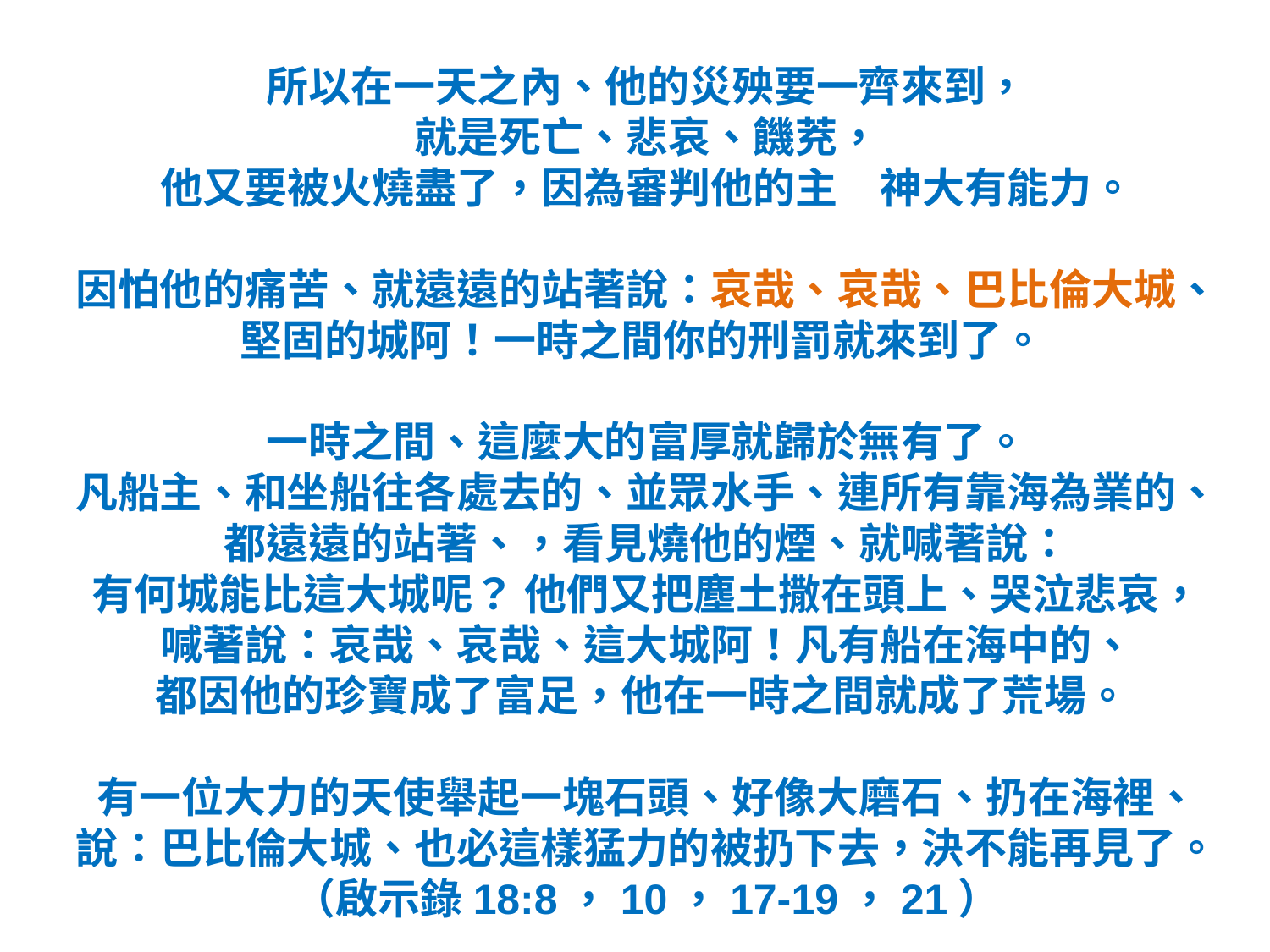

所以在一天之內、他的災殃要一齊來到，
就是死亡、悲哀、饑茺，
他又要被火燒盡了，因為審判他的主　神大有能力。

因怕他的痛苦、就遠遠的站著說：哀哉、哀哉、巴比倫大城、堅固的城阿！一時之間你的刑罰就來到了。

一時之間、這麼大的富厚就歸於無有了。
凡船主、和坐船往各處去的、並眾水手、連所有靠海為業的、都遠遠的站著、，看見燒他的煙、就喊著說：
有何城能比這大城呢？ 他們又把塵土撒在頭上、哭泣悲哀，
喊著說：哀哉、哀哉、這大城阿！凡有船在海中的、
都因他的珍寶成了富足，他在一時之間就成了荒場。

有一位大力的天使舉起一塊石頭、好像大磨石、扔在海裡、
說：巴比倫大城、也必這樣猛力的被扔下去，決不能再見了。 （啟示錄18:8，10，17-19，21）